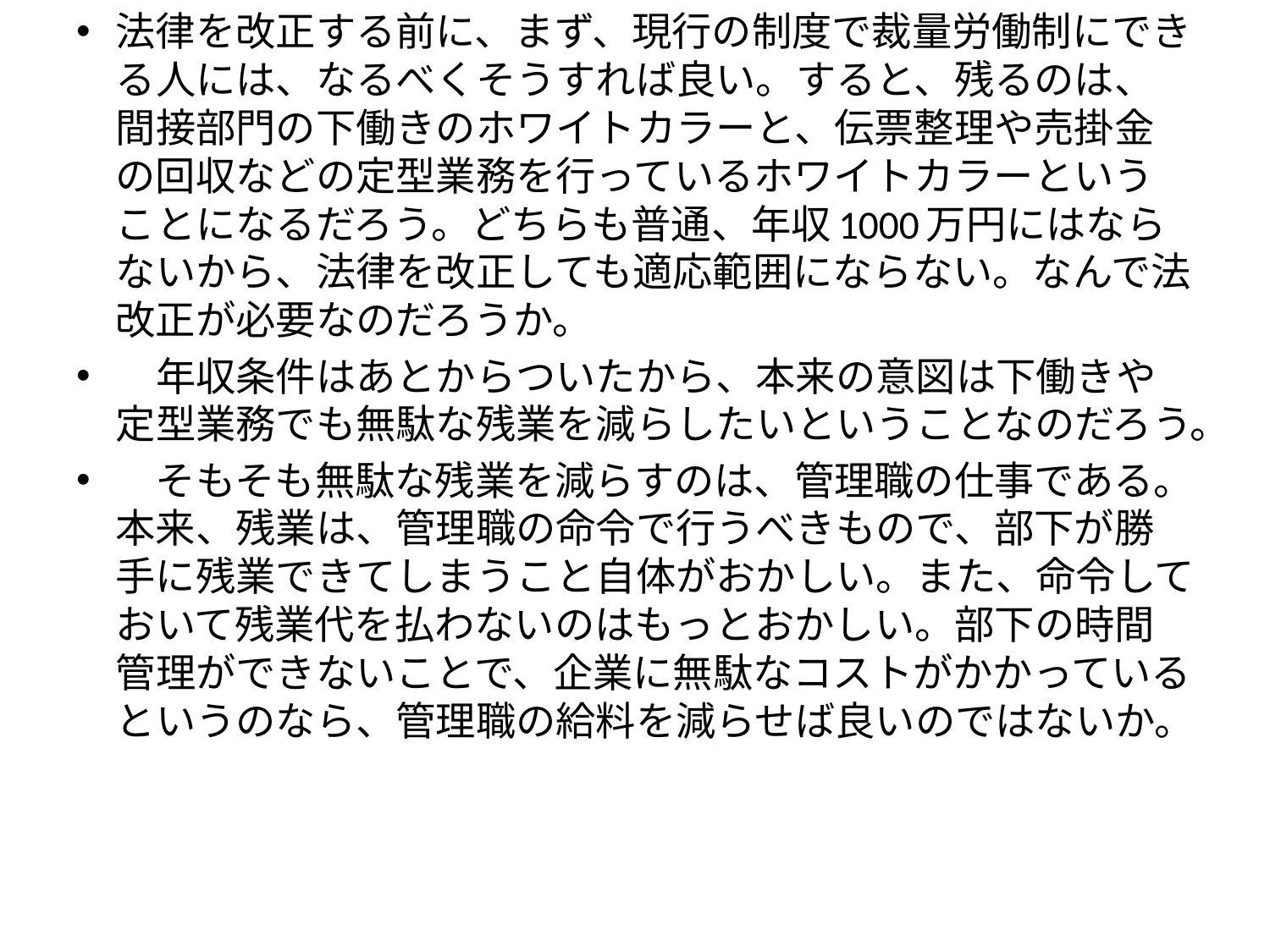

法律を改正する前に、まず、現行の制度で裁量労働制にできる人には、なるべくそうすれば良い。すると、残るのは、間接部門の下働きのホワイトカラーと、伝票整理や売掛金の回収などの定型業務を行っているホワイトカラーということになるだろう。どちらも普通、年収1000万円にはならないから、法律を改正しても適応範囲にならない。なんで法改正が必要なのだろうか。
　年収条件はあとからついたから、本来の意図は下働きや定型業務でも無駄な残業を減らしたいということなのだろう。
　そもそも無駄な残業を減らすのは、管理職の仕事である。本来、残業は、管理職の命令で行うべきもので、部下が勝手に残業できてしまうこと自体がおかしい。また、命令しておいて残業代を払わないのはもっとおかしい。部下の時間管理ができないことで、企業に無駄なコストがかかっているというのなら、管理職の給料を減らせば良いのではないか。